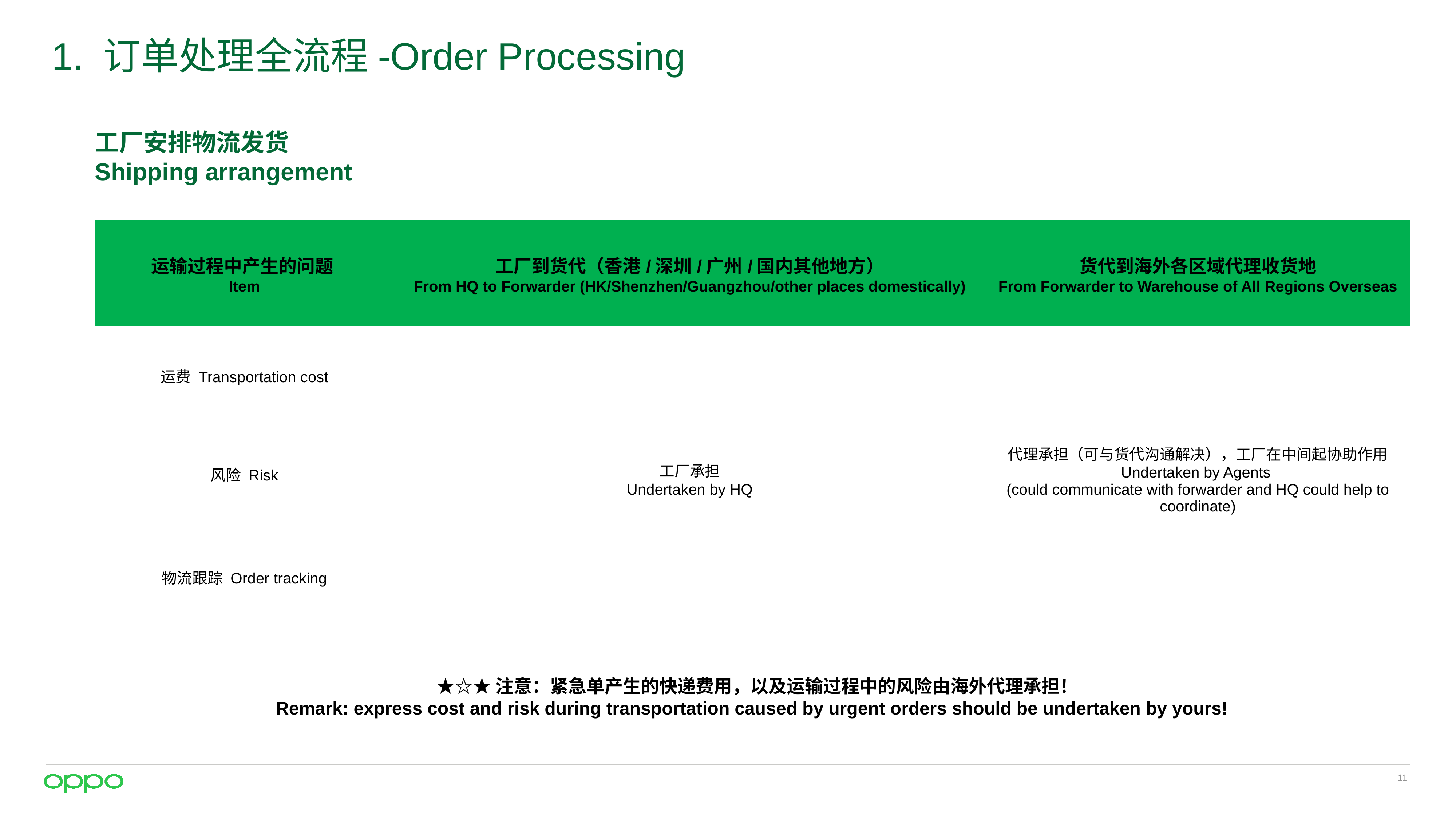

# 1. 订单处理全流程-Order Processing

工厂安排物流发货
Shipping arrangement
| 运输过程中产生的问题 Item | 工厂到货代（香港/深圳/广州/国内其他地方） From HQ to Forwarder (HK/Shenzhen/Guangzhou/other places domestically) | 货代到海外各区域代理收货地 From Forwarder to Warehouse of All Regions Overseas |
| --- | --- | --- |
| 运费 Transportation cost | 工厂承担 Undertaken by HQ | 代理承担（可与货代沟通解决），工厂在中间起协助作用 Undertaken by Agents (could communicate with forwarder and HQ could help to coordinate) |
| 风险 Risk |  |  |
| 物流跟踪 Order tracking |  |  |
|  |  |  |
★☆★注意：紧急单产生的快递费用，以及运输过程中的风险由海外代理承担！
Remark: express cost and risk during transportation caused by urgent orders should be undertaken by yours!